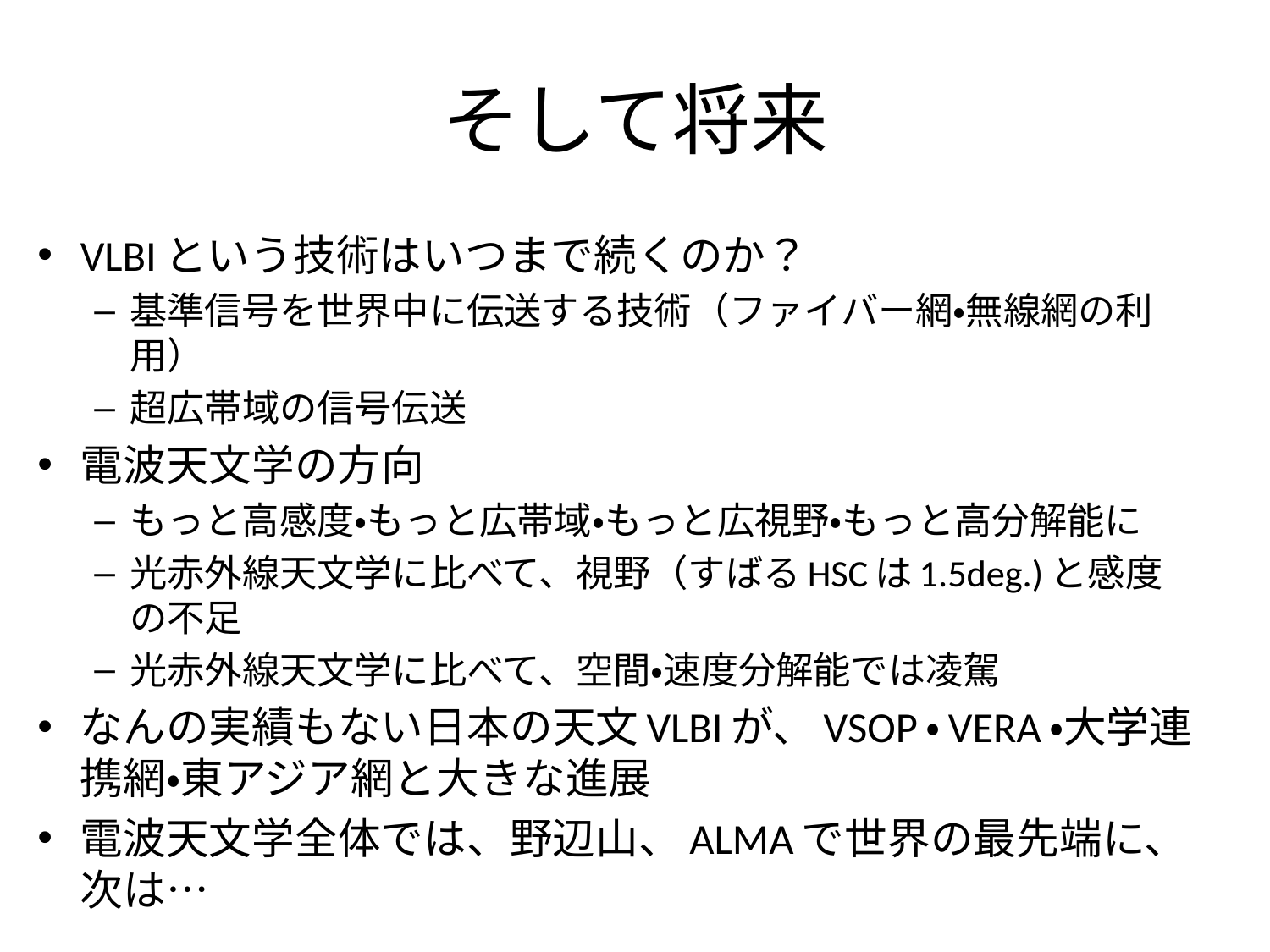

# そして将来
VLBIという技術はいつまで続くのか？
基準信号を世界中に伝送する技術（ファイバー網・無線網の利用）
超広帯域の信号伝送
電波天文学の方向
もっと高感度・もっと広帯域・もっと広視野・もっと高分解能に
光赤外線天文学に比べて、視野（すばるHSCは1.5deg.)と感度の不足
光赤外線天文学に比べて、空間・速度分解能では凌駕
なんの実績もない日本の天文VLBIが、VSOP・VERA・大学連携網・東アジア網と大きな進展
電波天文学全体では、野辺山、ALMAで世界の最先端に、次は…